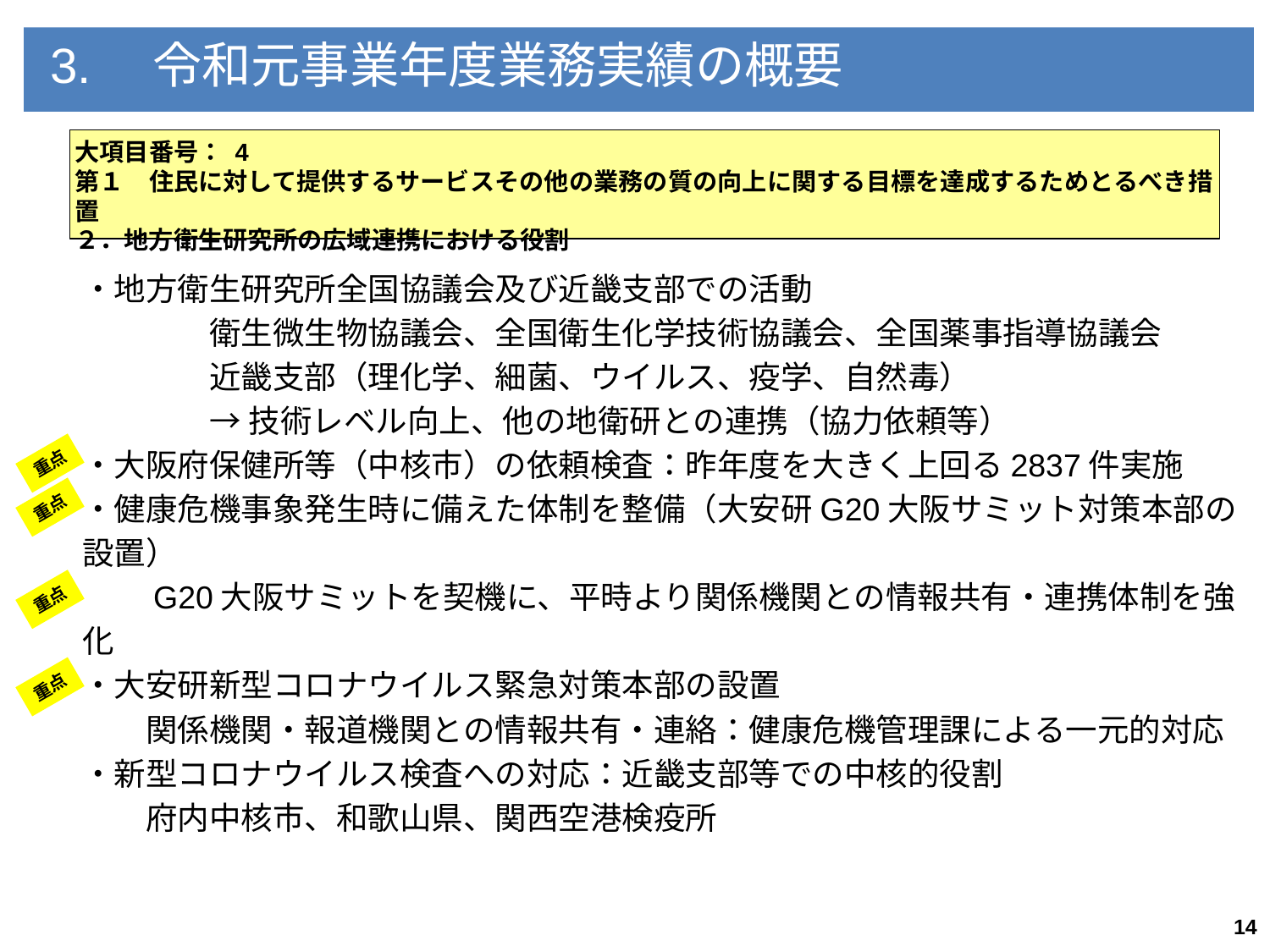

3.　令和元事業年度業務実績の概要
大項目番号： 4
第１　住民に対して提供するサービスその他の業務の質の向上に関する目標を達成するためとるべき措置
２．地方衛生研究所の広域連携における役割
・地方衛生研究所全国協議会及び近畿支部での活動
	衛生微生物協議会、全国衛生化学技術協議会、全国薬事指導協議会
	近畿支部（理化学、細菌、ウイルス、疫学、自然毒）
	→技術レベル向上、他の地衛研との連携（協力依頼等）
・大阪府保健所等（中核市）の依頼検査：昨年度を大きく上回る2837件実施
・健康危機事象発生時に備えた体制を整備（大安研G20大阪サミット対策本部の設置）
　　G20大阪サミットを契機に、平時より関係機関との情報共有・連携体制を強化
・大安研新型コロナウイルス緊急対策本部の設置
　　関係機関・報道機関との情報共有・連絡：健康危機管理課による一元的対応
・新型コロナウイルス検査への対応：近畿支部等での中核的役割
　　府内中核市、和歌山県、関西空港検疫所
重点
重点
重点
重点
14